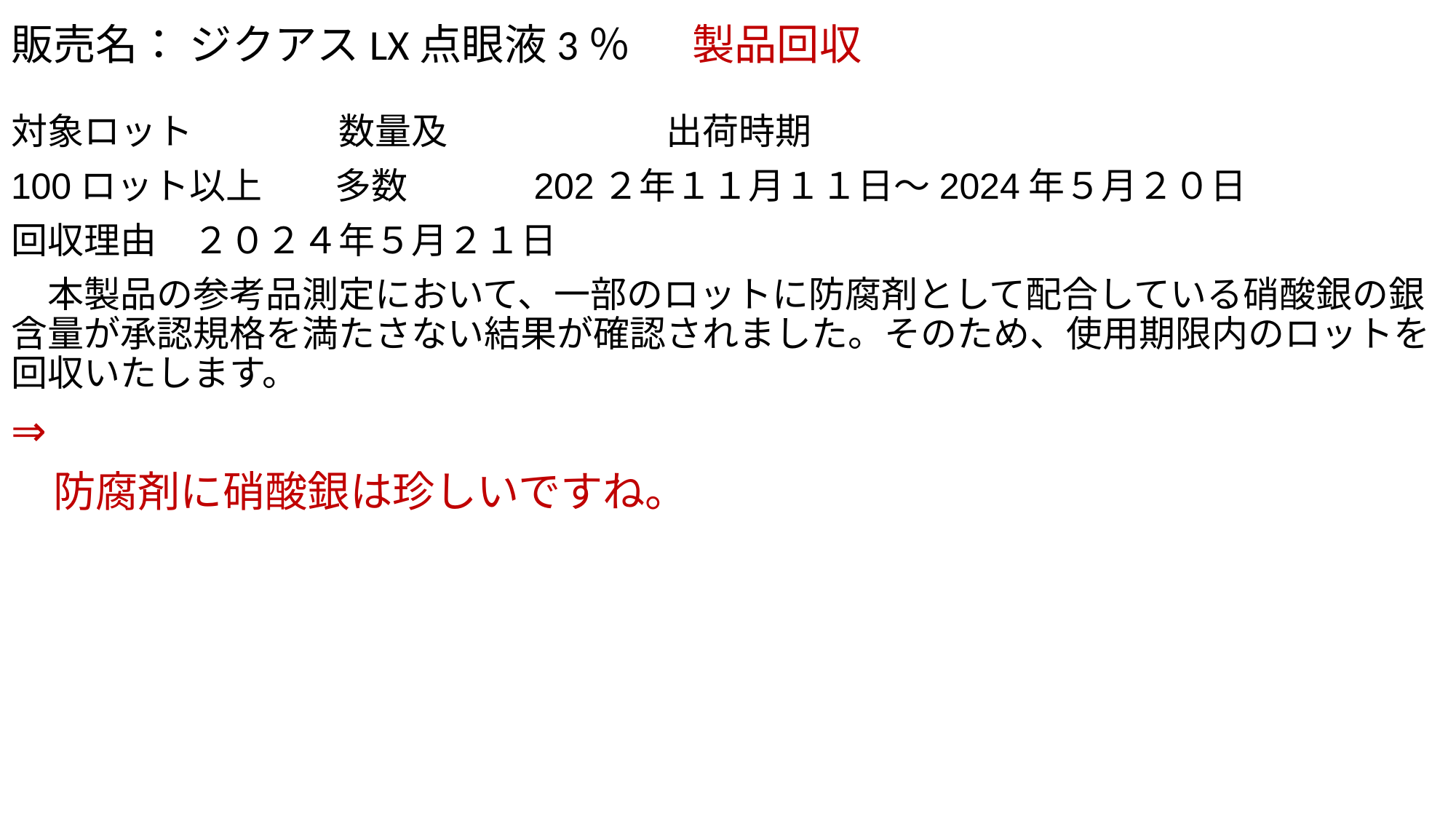

# 販売名： ジクアスLX点眼液3％ 　 製品回収
対象ロット　　　　数量及　　　　　　出荷時期
100ロット以上　　多数 　　　202２年１１月１１日～2024年５月２０日
回収理由　２０２４年５月２１日
　本製品の参考品測定において、一部のロットに防腐剤として配合している硝酸銀の銀含量が承認規格を満たさない結果が確認されました。そのため、使用期限内のロットを回収いたします。
⇒
　防腐剤に硝酸銀は珍しいですね。